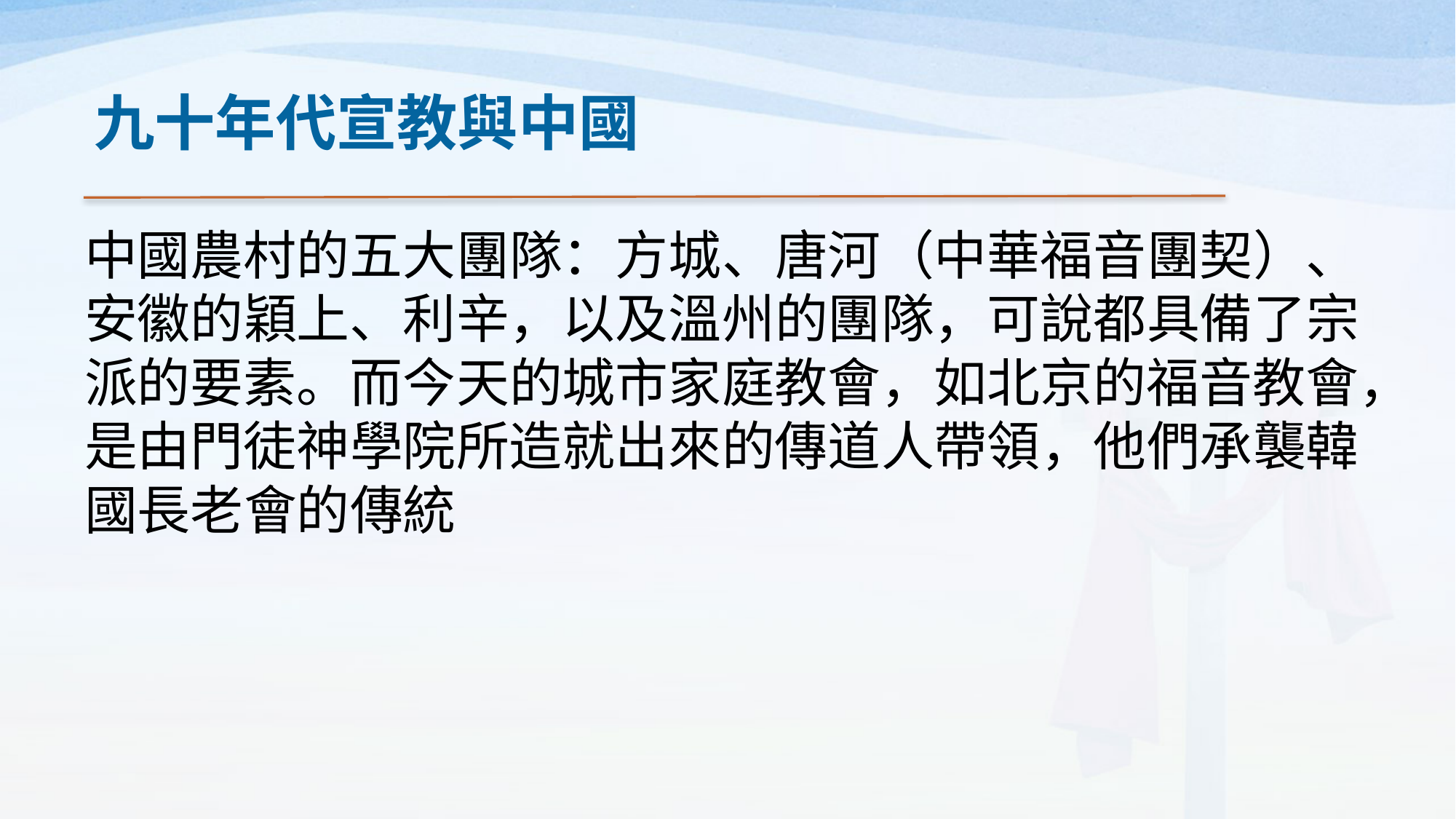

九十年代宣教與中國

中國農村的五大團隊：方城、唐河（中華福音團契）、安徽的穎上、利辛，以及溫州的團隊，可說都具備了宗派的要素。而今天的城市家庭教會，如北京的福音教會，是由門徒神學院所造就出來的傳道人帶領，他們承襲韓國長老會的傳統